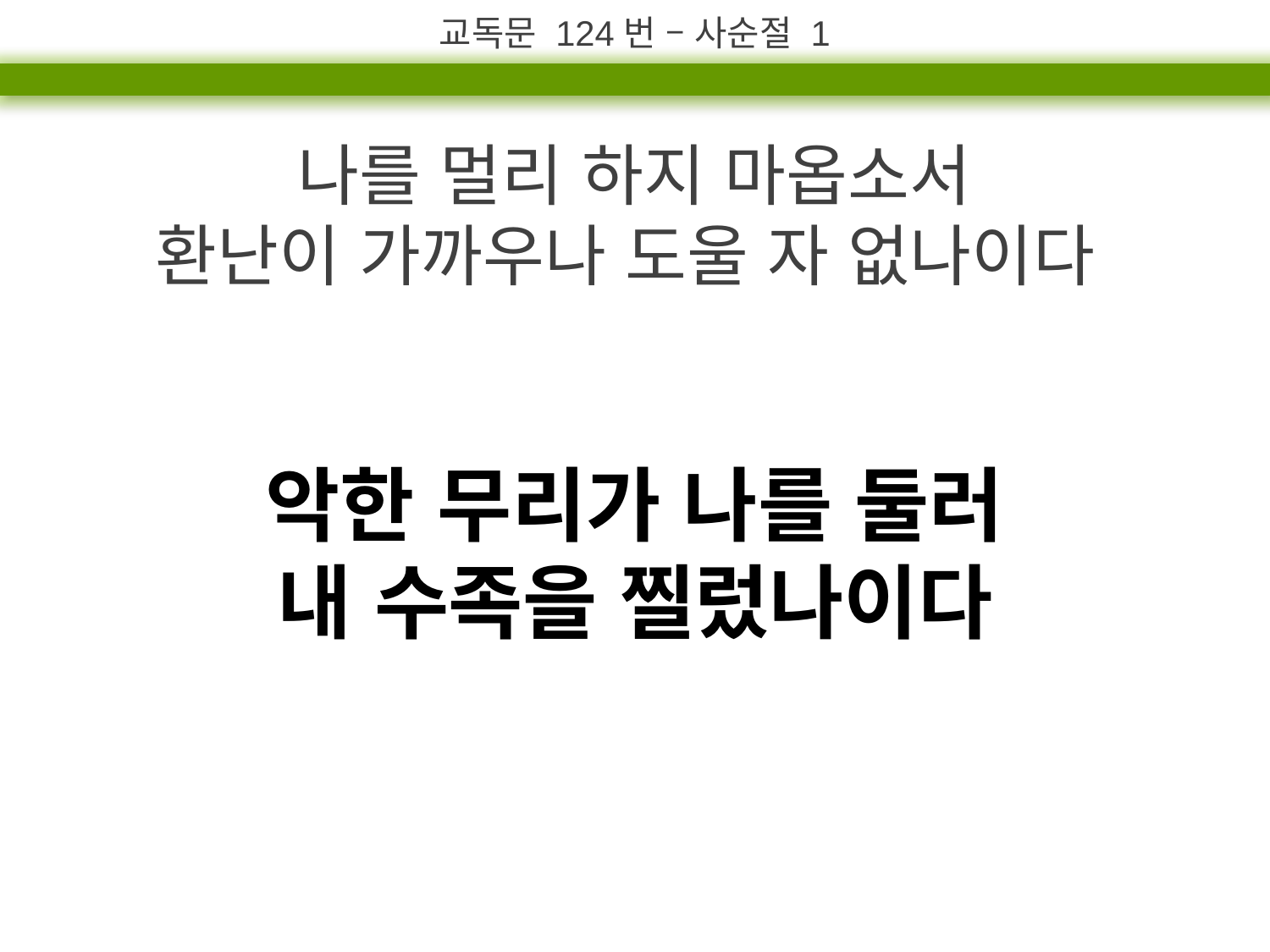

교독문 124번 – 사순절 1

나를 멀리 하지 마옵소서
환난이 가까우나 도울 자 없나이다
악한 무리가 나를 둘러
내 수족을 찔렀나이다